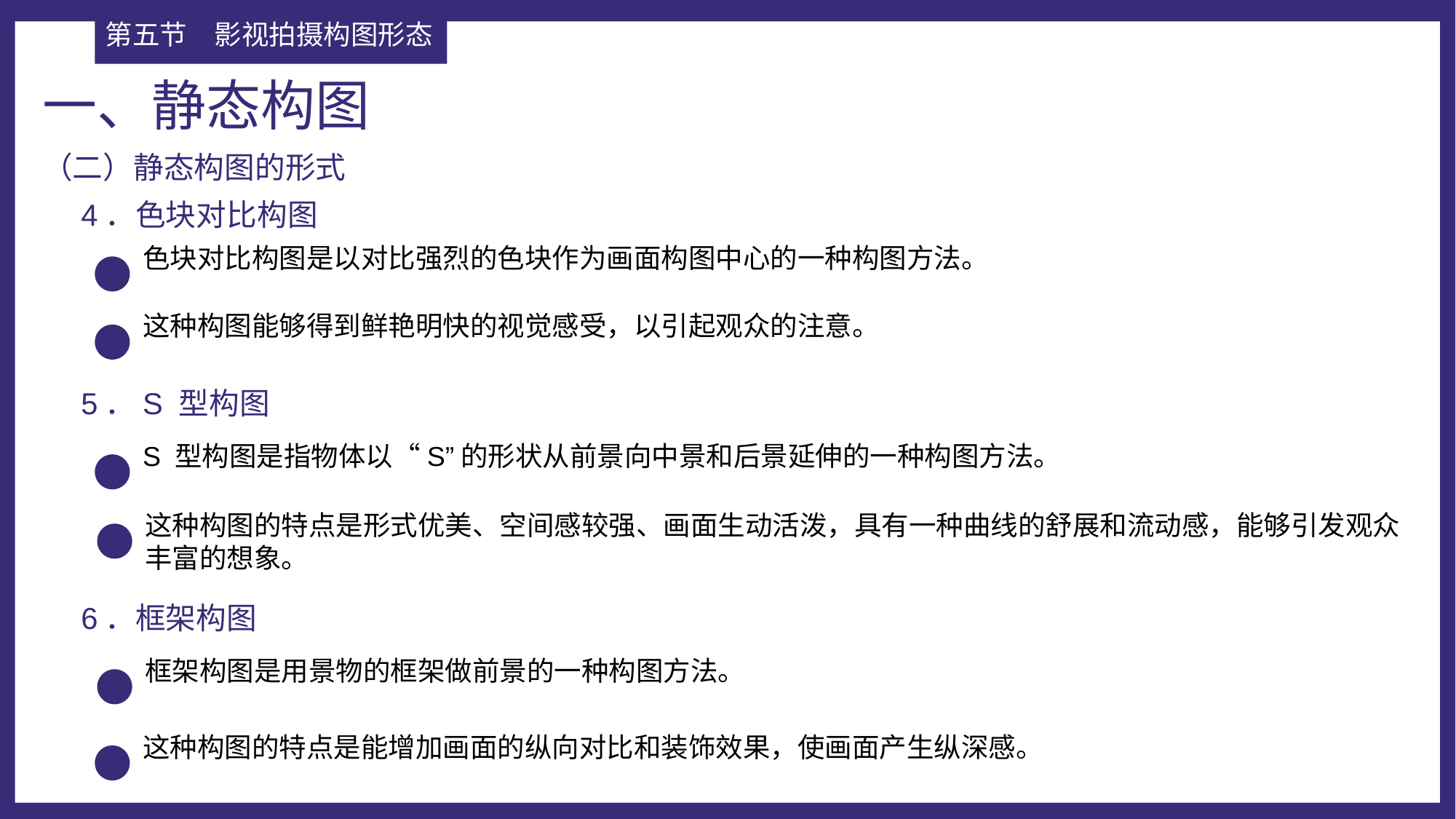

第五节	影视拍摄构图形态
一、静态构图
（二）静态构图的形式
4．色块对比构图
色块对比构图是以对比强烈的色块作为画面构图中心的一种构图方法。

这种构图能够得到鲜艳明快的视觉感受，以引起观众的注意。

5．S 型构图
S 型构图是指物体以“S”的形状从前景向中景和后景延伸的一种构图方法。

这种构图的特点是形式优美、空间感较强、画面生动活泼，具有一种曲线的舒展和流动感，能够引发观众丰富的想象。

6．框架构图
框架构图是用景物的框架做前景的一种构图方法。

这种构图的特点是能增加画面的纵向对比和装饰效果，使画面产生纵深感。